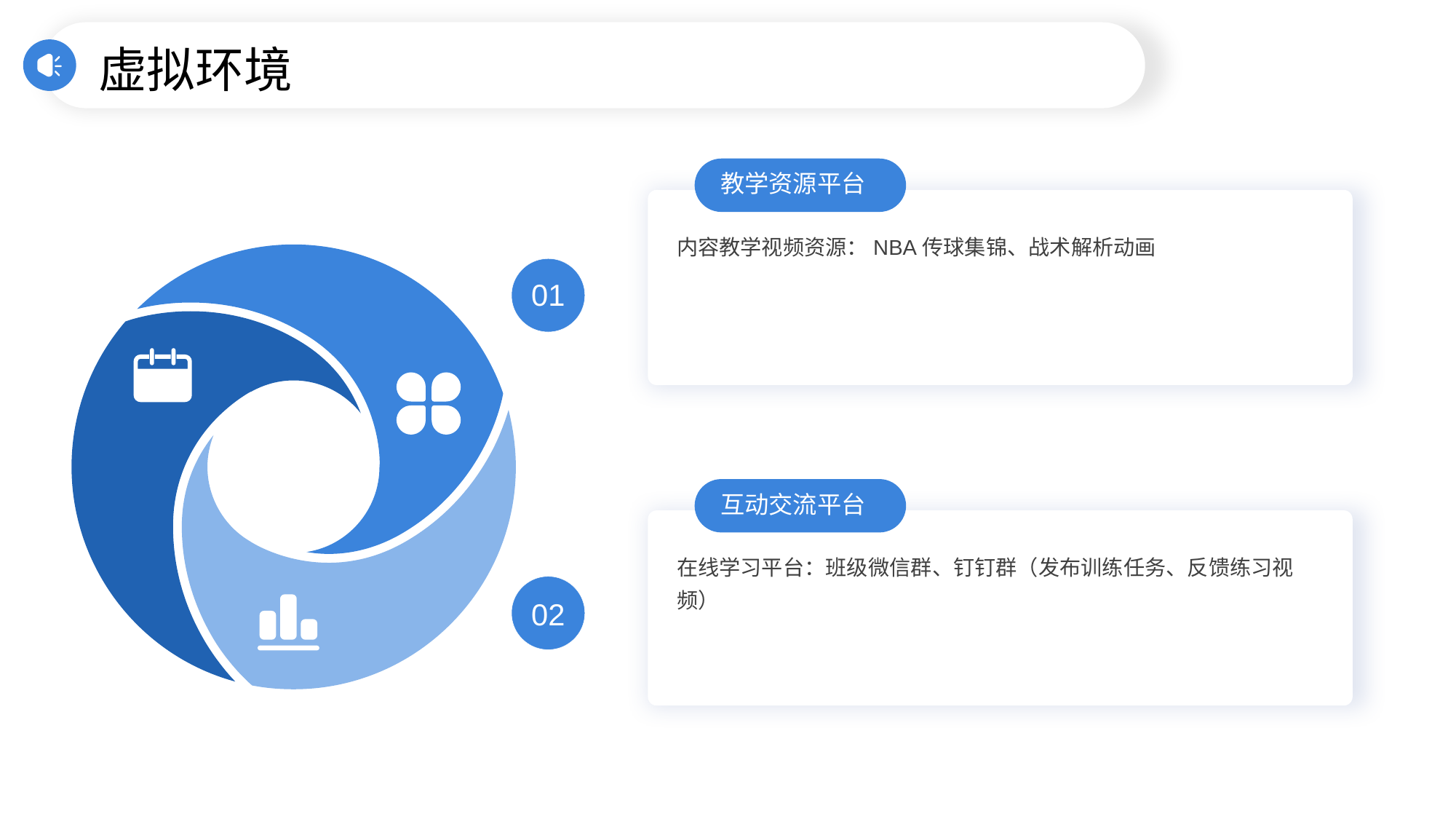

虚拟环境

教学资源平台

内容教学视频资源：NBA传球集锦、战术解析动画

01

互动交流平台

在线学习平台：班级微信群、钉钉群（发布训练任务、反馈练习视频）

02